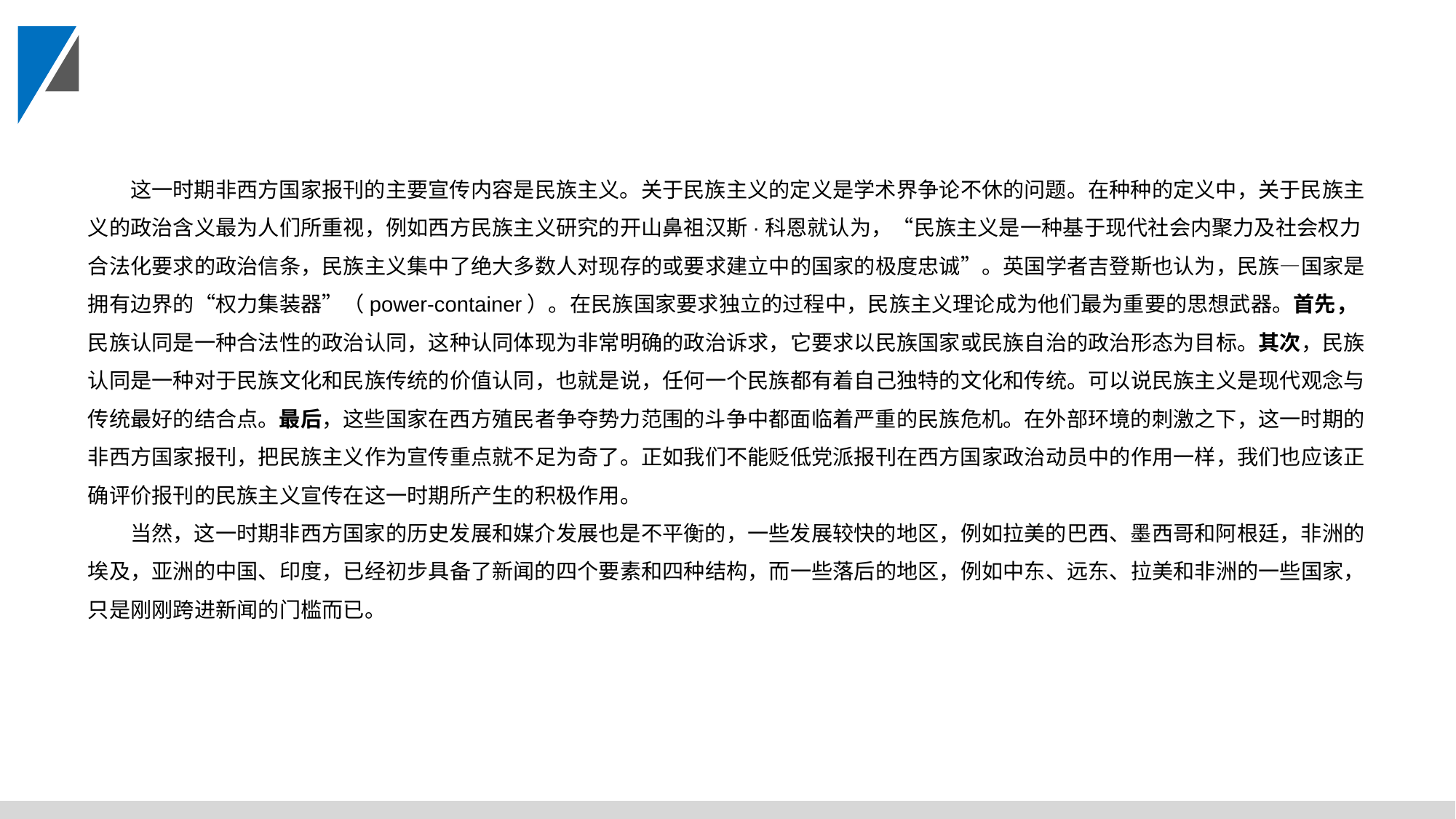

这一时期非西方国家报刊的主要宣传内容是民族主义。关于民族主义的定义是学术界争论不休的问题。在种种的定义中，关于民族主义的政治含义最为人们所重视，例如西方民族主义研究的开山鼻祖汉斯·科恩就认为，“民族主义是一种基于现代社会内聚力及社会权力合法化要求的政治信条，民族主义集中了绝大多数人对现存的或要求建立中的国家的极度忠诚”。英国学者吉登斯也认为，民族—国家是拥有边界的“权力集装器”（power-container）。在民族国家要求独立的过程中，民族主义理论成为他们最为重要的思想武器。首先，民族认同是一种合法性的政治认同，这种认同体现为非常明确的政治诉求，它要求以民族国家或民族自治的政治形态为目标。其次，民族认同是一种对于民族文化和民族传统的价值认同，也就是说，任何一个民族都有着自己独特的文化和传统。可以说民族主义是现代观念与传统最好的结合点。最后，这些国家在西方殖民者争夺势力范围的斗争中都面临着严重的民族危机。在外部环境的刺激之下，这一时期的非西方国家报刊，把民族主义作为宣传重点就不足为奇了。正如我们不能贬低党派报刊在西方国家政治动员中的作用一样，我们也应该正确评价报刊的民族主义宣传在这一时期所产生的积极作用。
当然，这一时期非西方国家的历史发展和媒介发展也是不平衡的，一些发展较快的地区，例如拉美的巴西、墨西哥和阿根廷，非洲的埃及，亚洲的中国、印度，已经初步具备了新闻的四个要素和四种结构，而一些落后的地区，例如中东、远东、拉美和非洲的一些国家，只是刚刚跨进新闻的门槛而已。